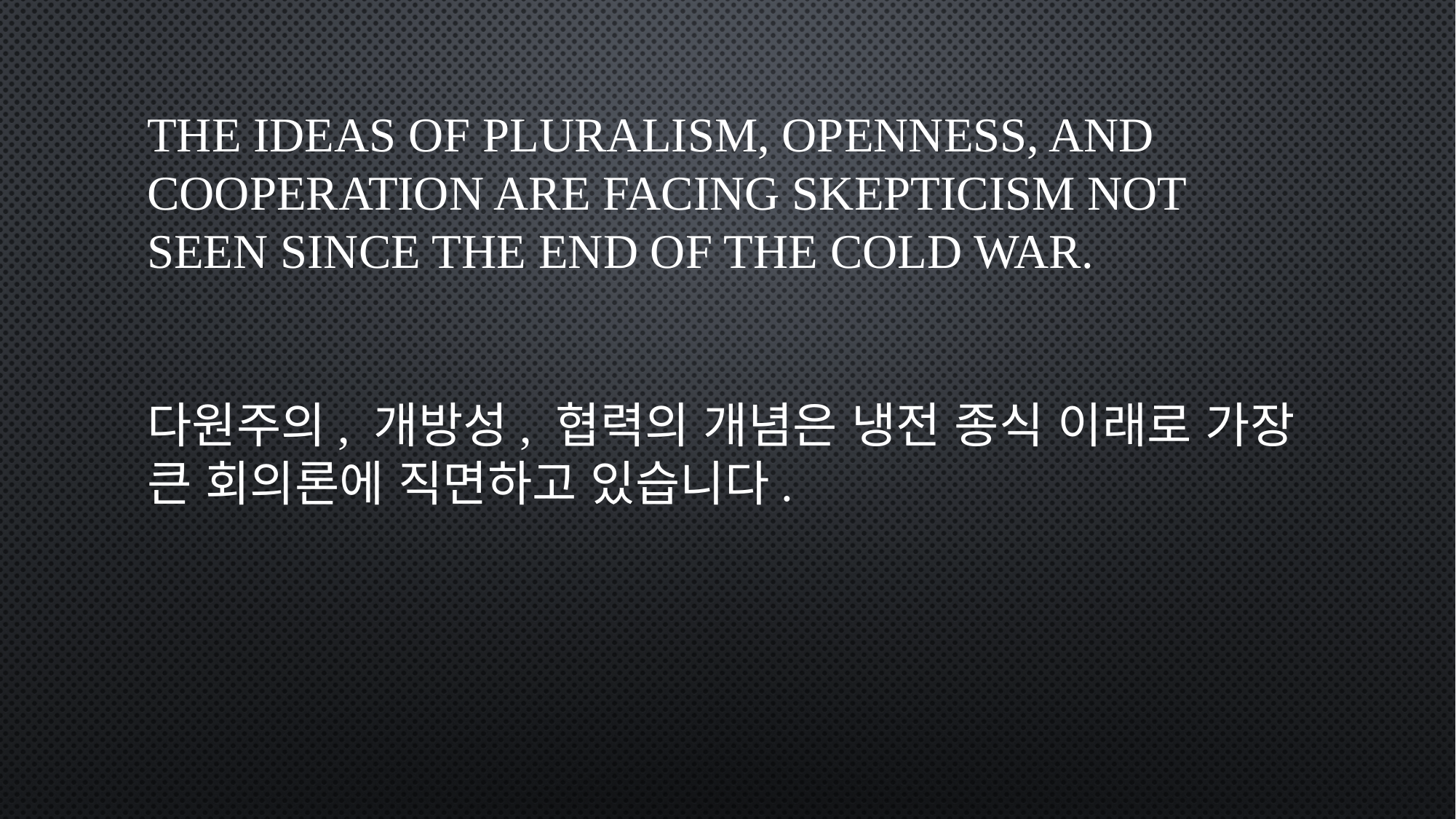

# The ideas of pluralism, openness, and cooperation are facing skepticism not seen since the end of the Cold War. 다원주의, 개방성, 협력의 개념은 냉전 종식 이래로 가장 큰 회의론에 직면하고 있습니다.